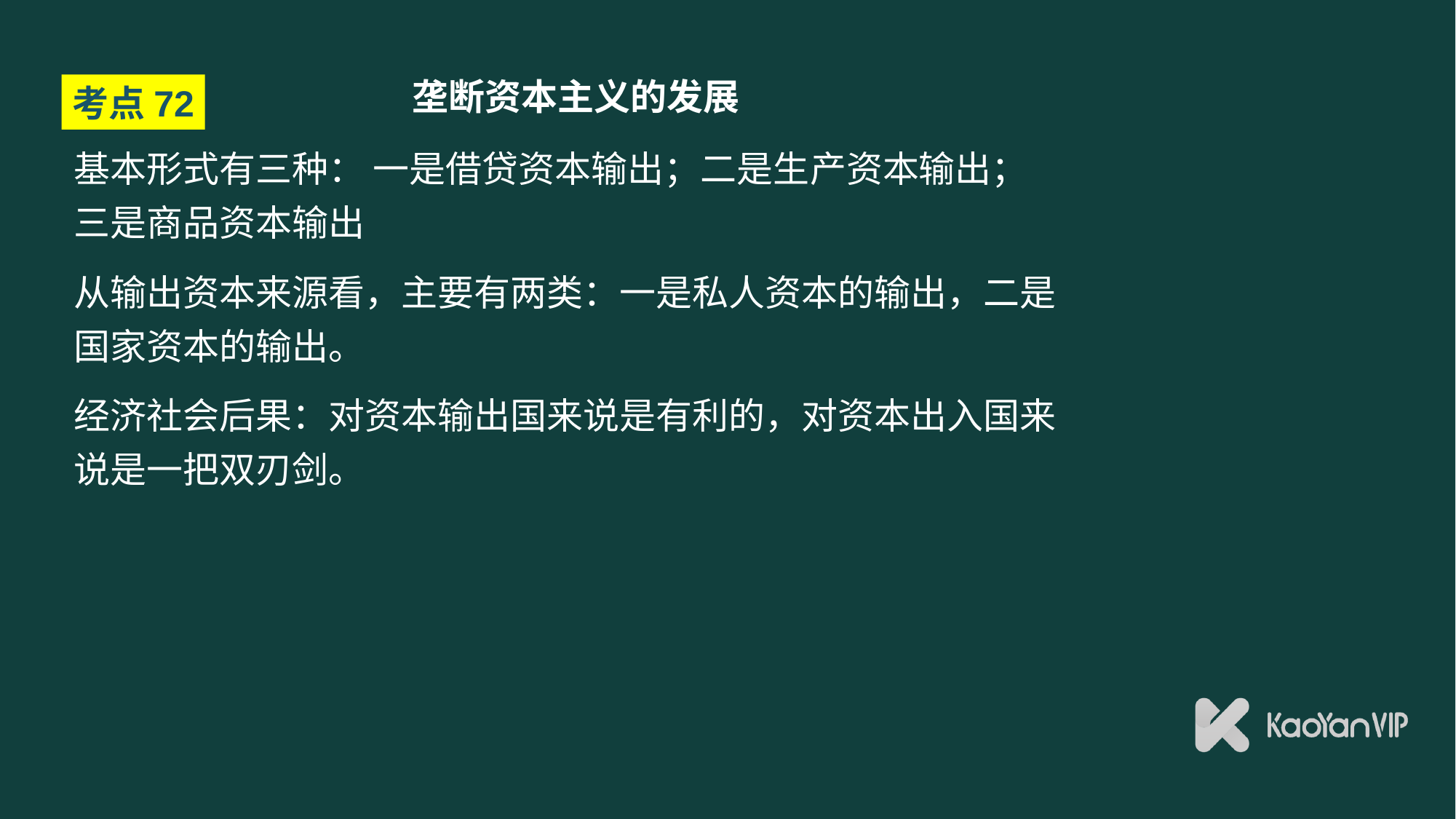

# 垄断资本主义的发展
考点72
基本形式有三种： 一是借贷资本输出；二是生产资本输出；三是商品资本输出
从输出资本来源看，主要有两类：一是私人资本的输出，二是国家资本的输出。
经济社会后果：对资本输出国来说是有利的，对资本出入国来说是一把双刃剑。